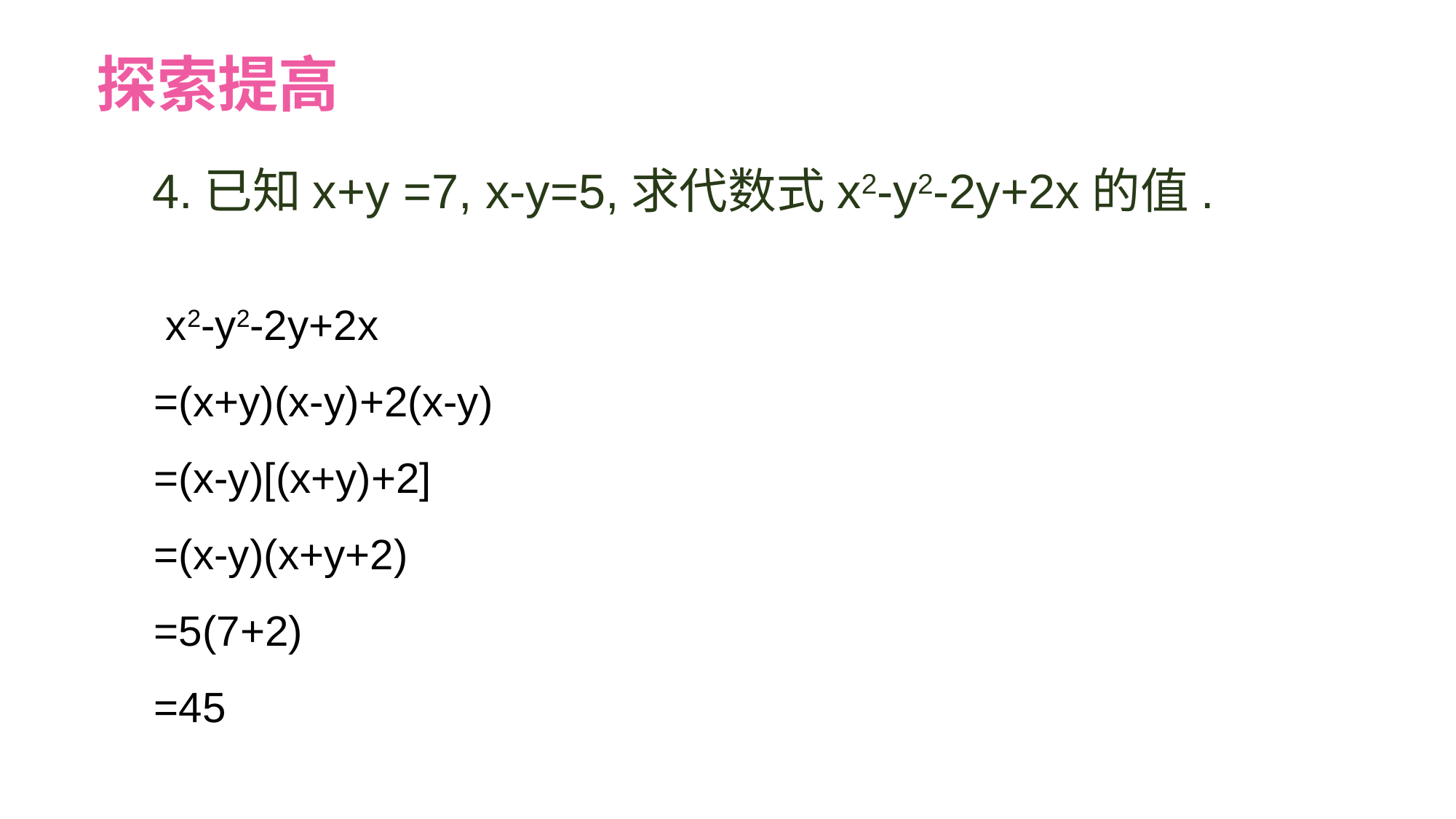

探索提高
4.已知x+y =7, x-y=5,求代数式x2-y2-2y+2x的值.
 x2-y2-2y+2x
=(x+y)(x-y)+2(x-y)
=(x-y)[(x+y)+2]
=(x-y)(x+y+2)
=5(7+2)
=45